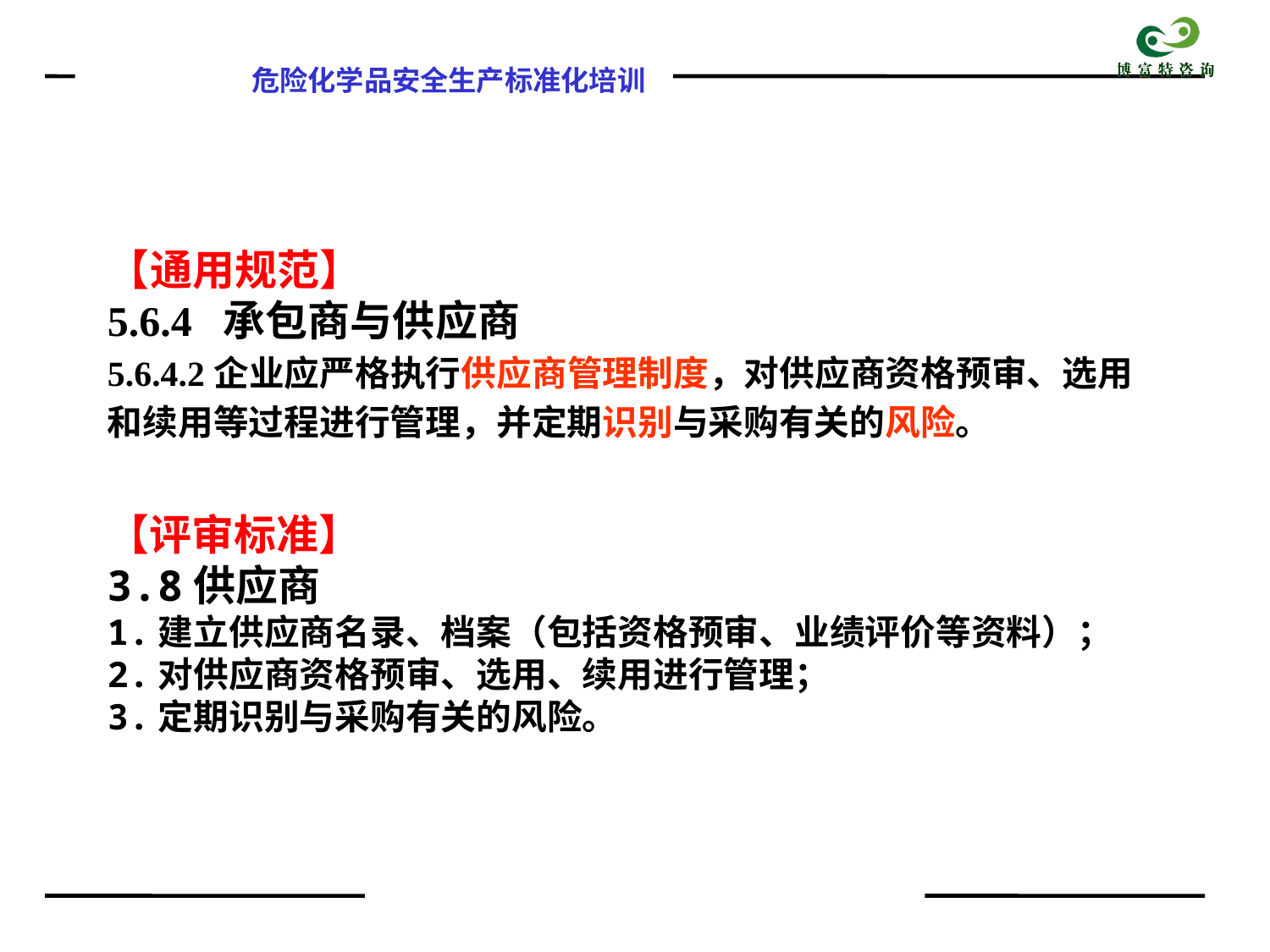

【通用规范】
5.6.4  承包商与供应商
5.6.4.2企业应严格执行供应商管理制度，对供应商资格预审、选用和续用等过程进行管理，并定期识别与采购有关的风险。

【评审标准】
3.8供应商
1.建立供应商名录、档案（包括资格预审、业绩评价等资料）；
2.对供应商资格预审、选用、续用进行管理；
3.定期识别与采购有关的风险。